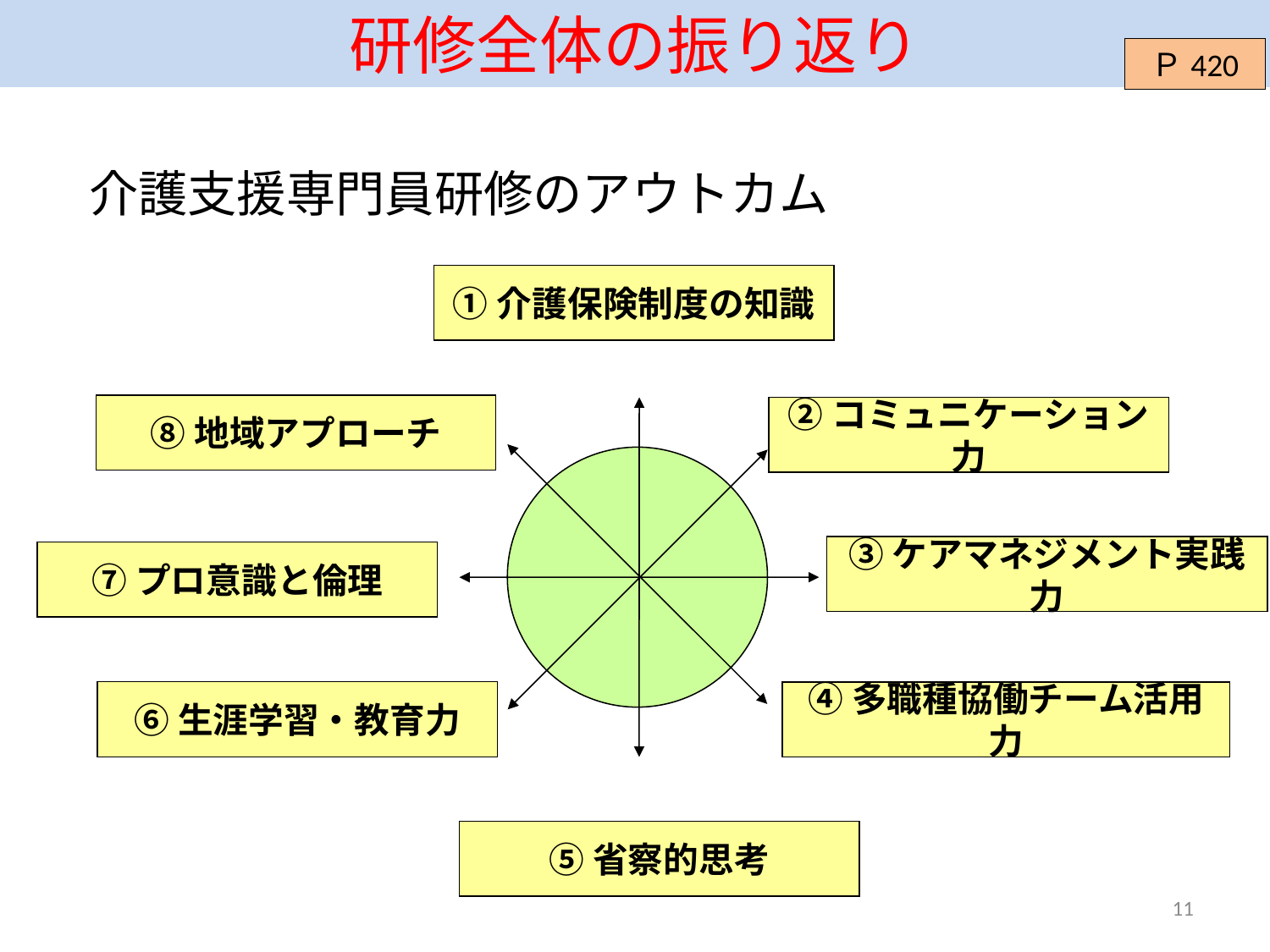

# 研修全体の振り返り
Ｐ420
　介護支援専門員研修のアウトカム
①介護保険制度の知識
⑧地域アプローチ

②コミュニケーション力
③ケアマネジメント実践力
⑦プロ意識と倫理
⑥生涯学習・教育力
④多職種協働チーム活用力
⑤省察的思考
11